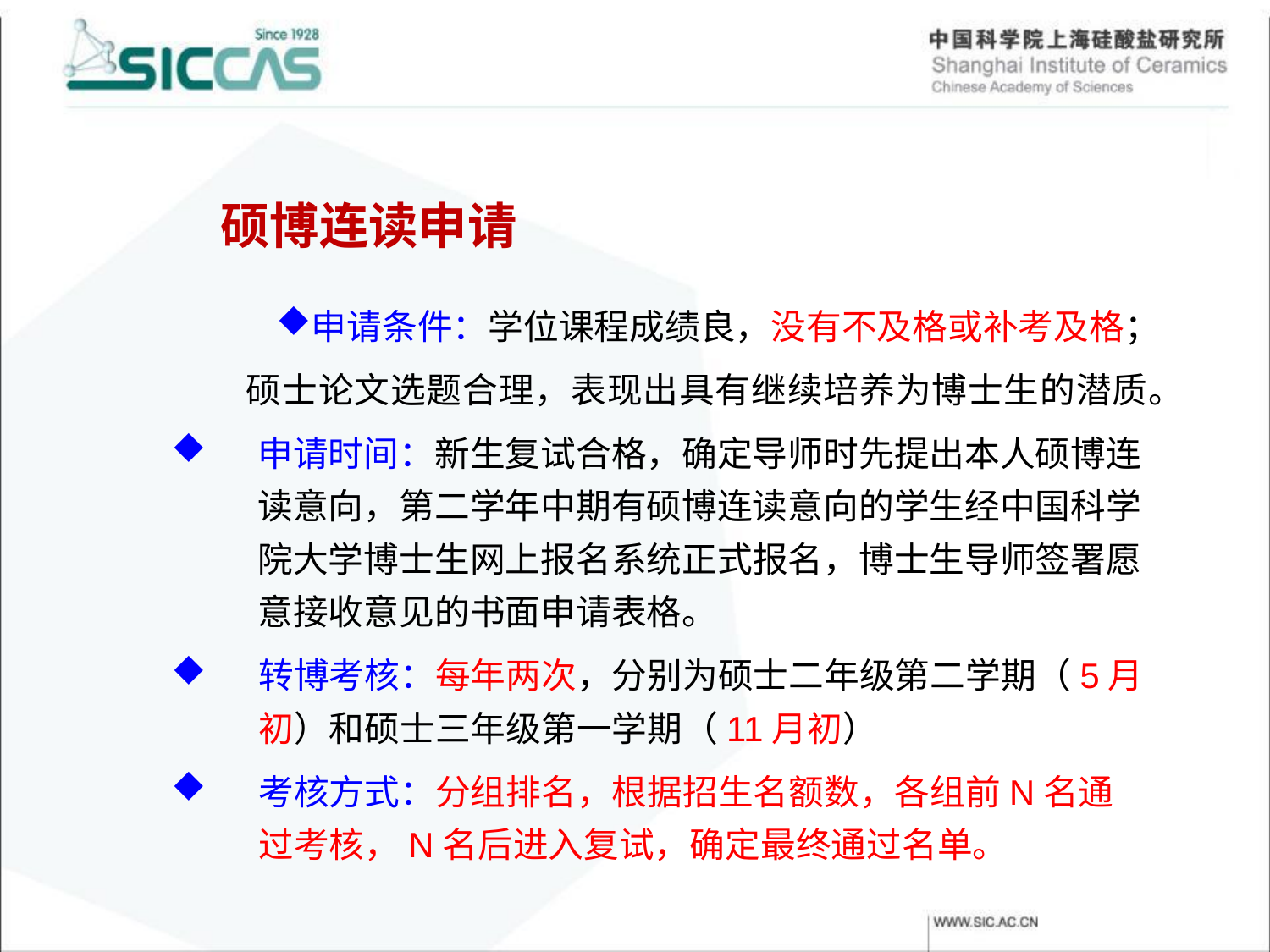

硕博连读申请
申请条件：学位课程成绩良，没有不及格或补考及格；
硕士论文选题合理，表现出具有继续培养为博士生的潜质。
申请时间：新生复试合格，确定导师时先提出本人硕博连读意向，第二学年中期有硕博连读意向的学生经中国科学院大学博士生网上报名系统正式报名，博士生导师签署愿意接收意见的书面申请表格。
转博考核：每年两次，分别为硕士二年级第二学期（5月初）和硕士三年级第一学期（11月初）
考核方式：分组排名，根据招生名额数，各组前N名通过考核，N名后进入复试，确定最终通过名单。